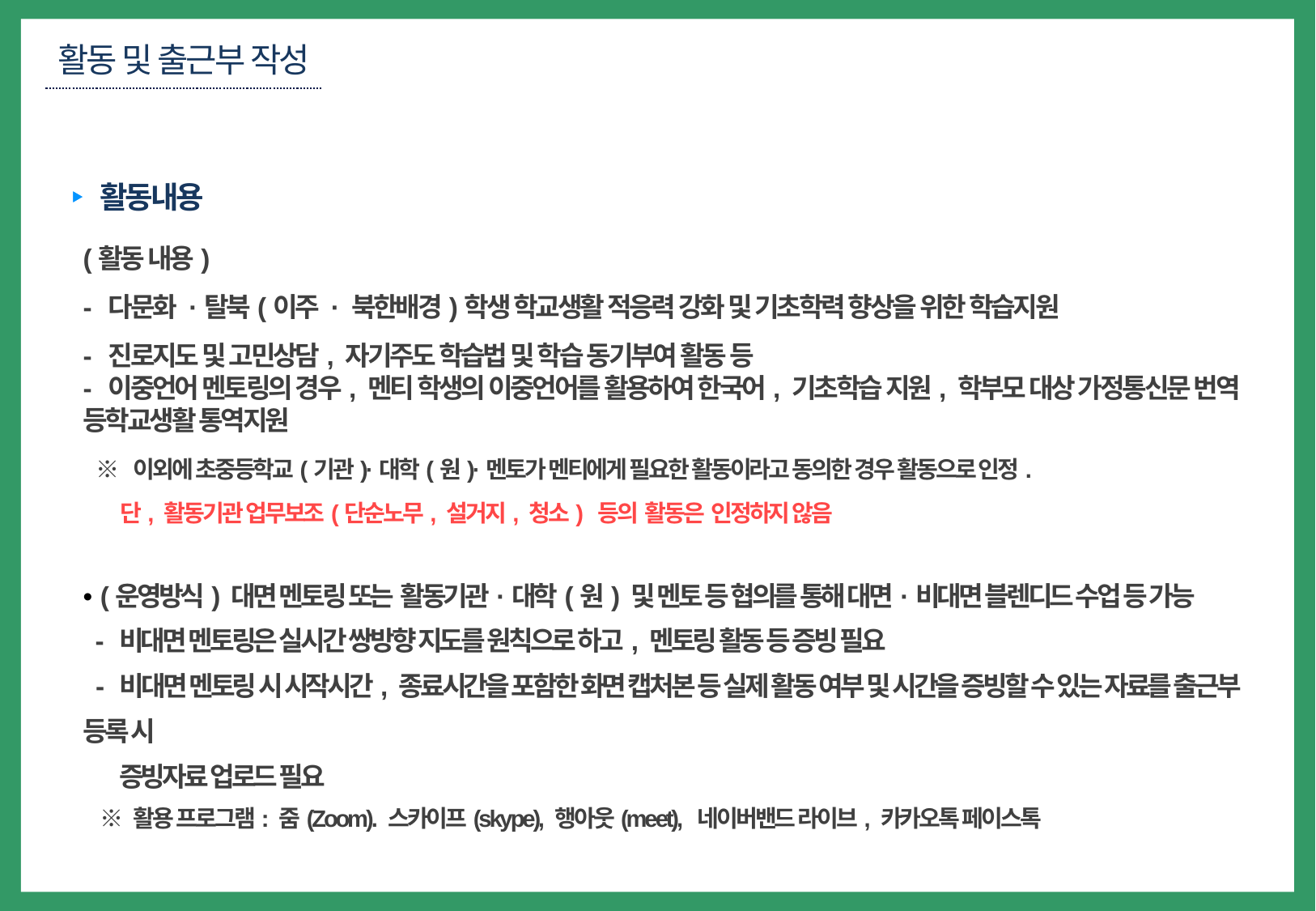

활동 및 출근부 작성
활동내용

(활동 내용)
-  다문화 ·탈북(이주 · 북한배경)학생 학교생활 적응력 강화 및 기초학력 향상을 위한 학습지원
-  진로지도 및 고민상담, 자기주도 학습법 및 학습 동기부여 활동 등
-  이중언어 멘토링의 경우, 멘티 학생의 이중언어를 활용하여 한국어, 기초학습 지원, 학부모 대상 가정통신문 번역 등학교생활 통역지원
  ※  이외에 초중등학교(기관)·대학(원)·멘토가 멘티에게 필요한 활동이라고 동의한 경우 활동으로 인정.
       단, 활동기관 업무보조(단순노무, 설거지, 청소)  등의  활동은  인정하지 않음

• (운영방식) 대면 멘토링 또는  활동기관·대학(원) 및 멘토 등 협의를 통해 대면·비대면 블렌디드 수업 등 가능
  -  비대면 멘토링은 실시간 쌍방향 지도를 원칙으로 하고, 멘토링 활동 등 증빙 필요
  -  비대면 멘토링 시 시작시간, 종료시간을 포함한 화면 캡처본 등 실제 활동 여부 및 시간을 증빙할 수 있는 자료를 출근부 등록 시
      증빙자료 업로드 필요
    ※ 활용 프로그램: 줌(Zoom). 스카이프(skype), 행아웃(meet),  네이버밴드 라이브, 카카오톡 페이스톡